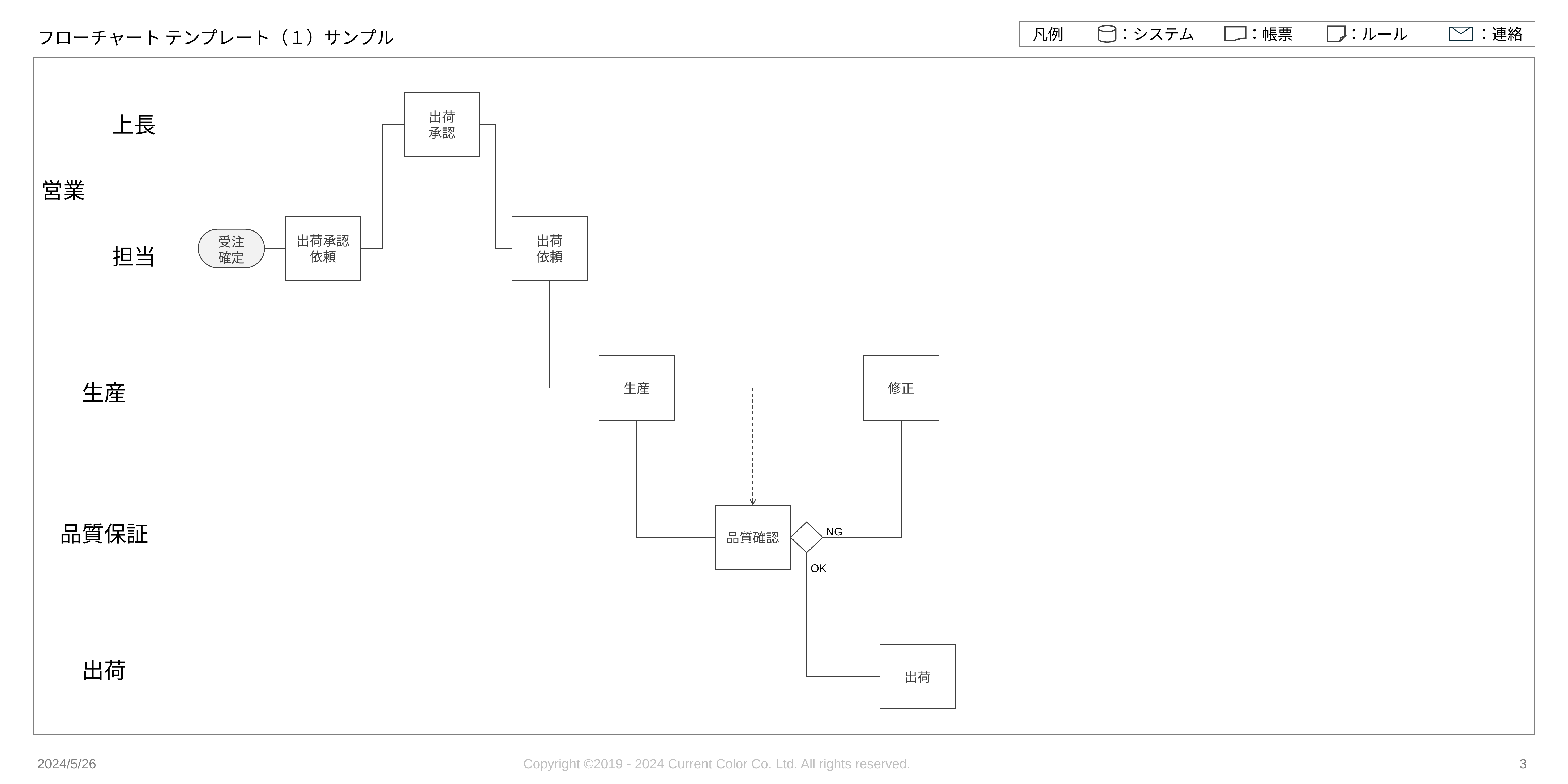

フローチャート テンプレート（１）サンプル
出荷
承認
出荷承認
依頼
出荷
依頼
受注
確定
生産
修正
品質確認

NG
OK
出荷
2024/5/26
Copyright ©2019 - 2024 Current Color Co. Ltd. All rights reserved.
3